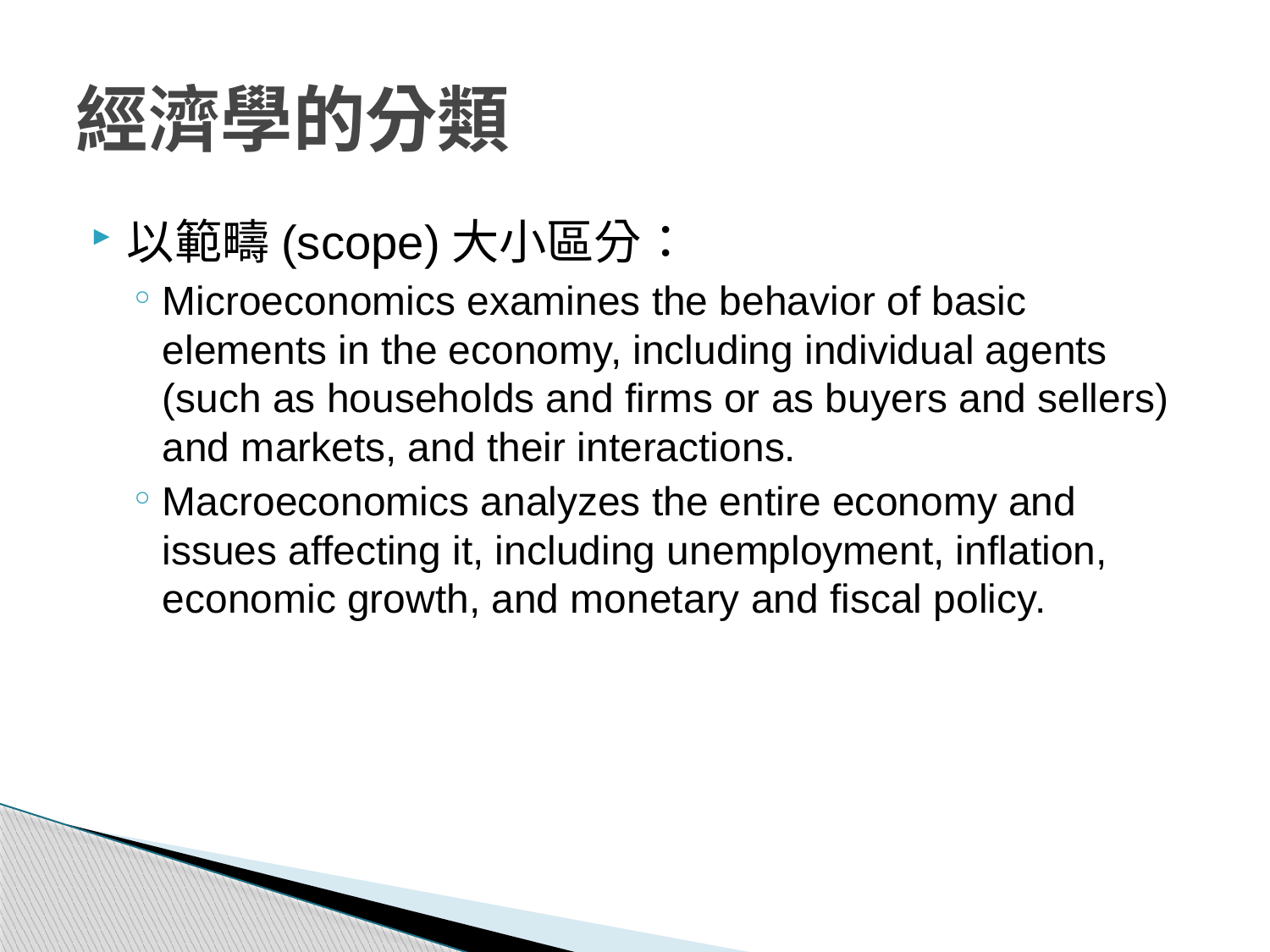

# 經濟學的分類
以範疇(scope)大小區分：
Microeconomics examines the behavior of basic elements in the economy, including individual agents (such as households and firms or as buyers and sellers) and markets, and their interactions.
Macroeconomics analyzes the entire economy and issues affecting it, including unemployment, inflation, economic growth, and monetary and fiscal policy.